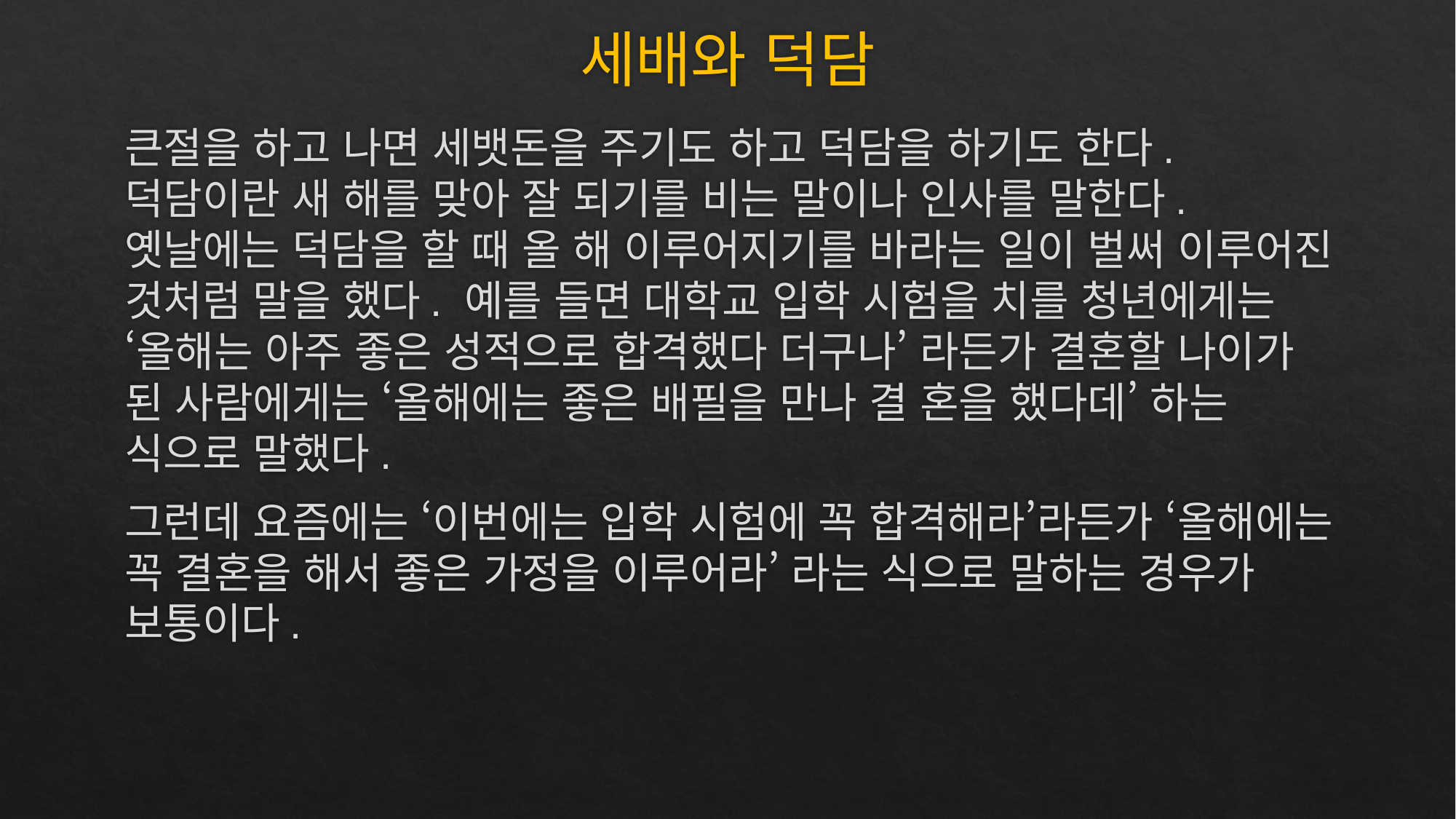

# 세배와 덕담
큰절을 하고 나면 세뱃돈을 주기도 하고 덕담을 하기도 한다. 덕담이란 새 해를 맞아 잘 되기를 비는 말이나 인사를 말한다. 옛날에는 덕담을 할 때 올 해 이루어지기를 바라는 일이 벌써 이루어진 것처럼 말을 했다. 예를 들면 대학교 입학 시험을 치를 청년에게는 ‘올해는 아주 좋은 성적으로 합격했다 더구나’ 라든가 결혼할 나이가 된 사람에게는 ‘올해에는 좋은 배필을 만나 결 혼을 했다데’ 하는 식으로 말했다.
그런데 요즘에는 ‘이번에는 입학 시험에 꼭 합격해라’라든가 ‘올해에는 꼭 결혼을 해서 좋은 가정을 이루어라’ 라는 식으로 말하는 경우가 보통이다.